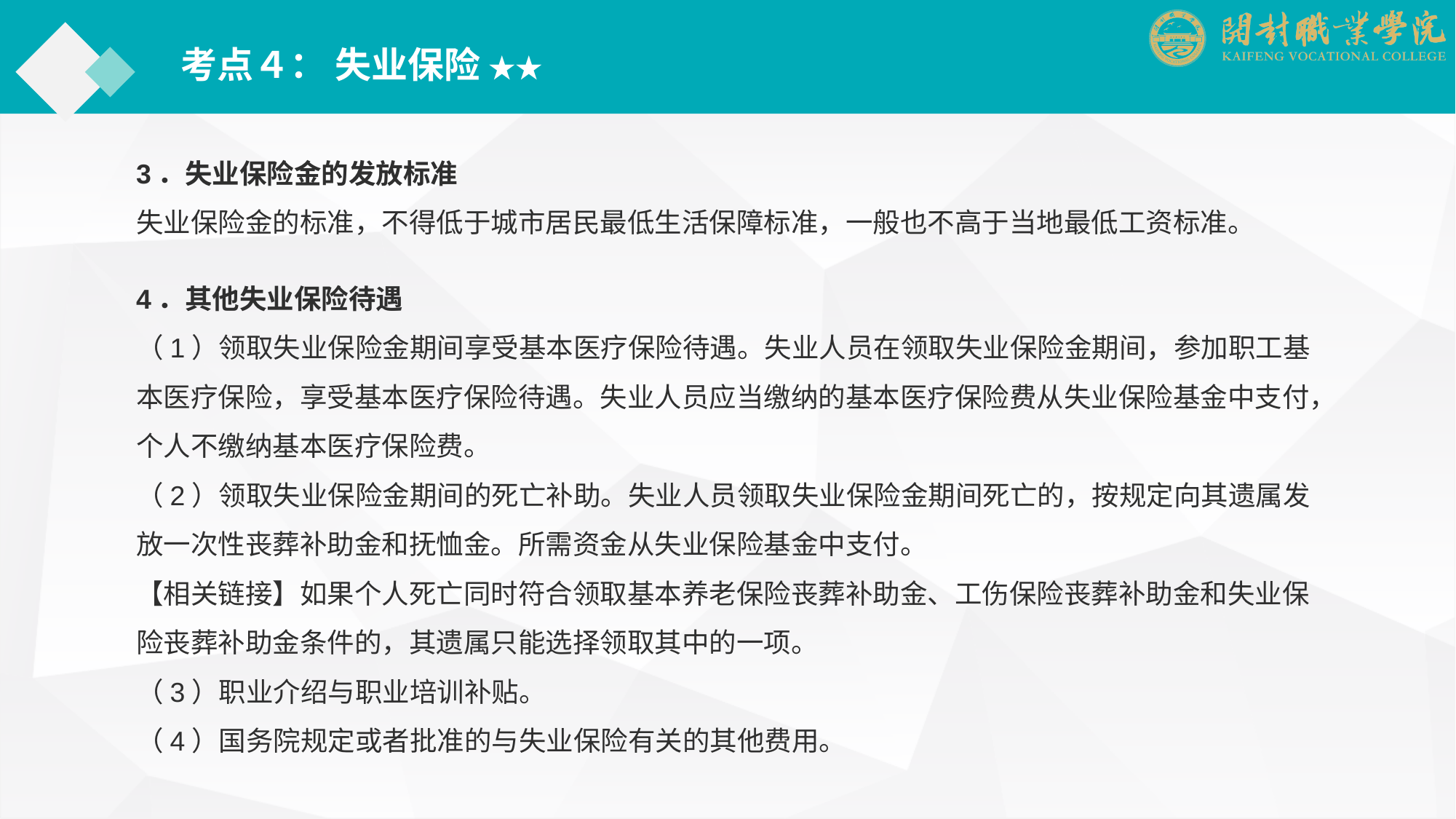

考点４： 失业保险 ★★
3．失业保险金的发放标准
失业保险金的标准，不得低于城市居民最低生活保障标准，一般也不高于当地最低工资标准。
4．其他失业保险待遇
（1）领取失业保险金期间享受基本医疗保险待遇。失业人员在领取失业保险金期间，参加职工基本医疗保险，享受基本医疗保险待遇。失业人员应当缴纳的基本医疗保险费从失业保险基金中支付，个人不缴纳基本医疗保险费。
（2）领取失业保险金期间的死亡补助。失业人员领取失业保险金期间死亡的，按规定向其遗属发放一次性丧葬补助金和抚恤金。所需资金从失业保险基金中支付。
【相关链接】如果个人死亡同时符合领取基本养老保险丧葬补助金、工伤保险丧葬补助金和失业保险丧葬补助金条件的，其遗属只能选择领取其中的一项。
（3）职业介绍与职业培训补贴。
（4）国务院规定或者批准的与失业保险有关的其他费用。